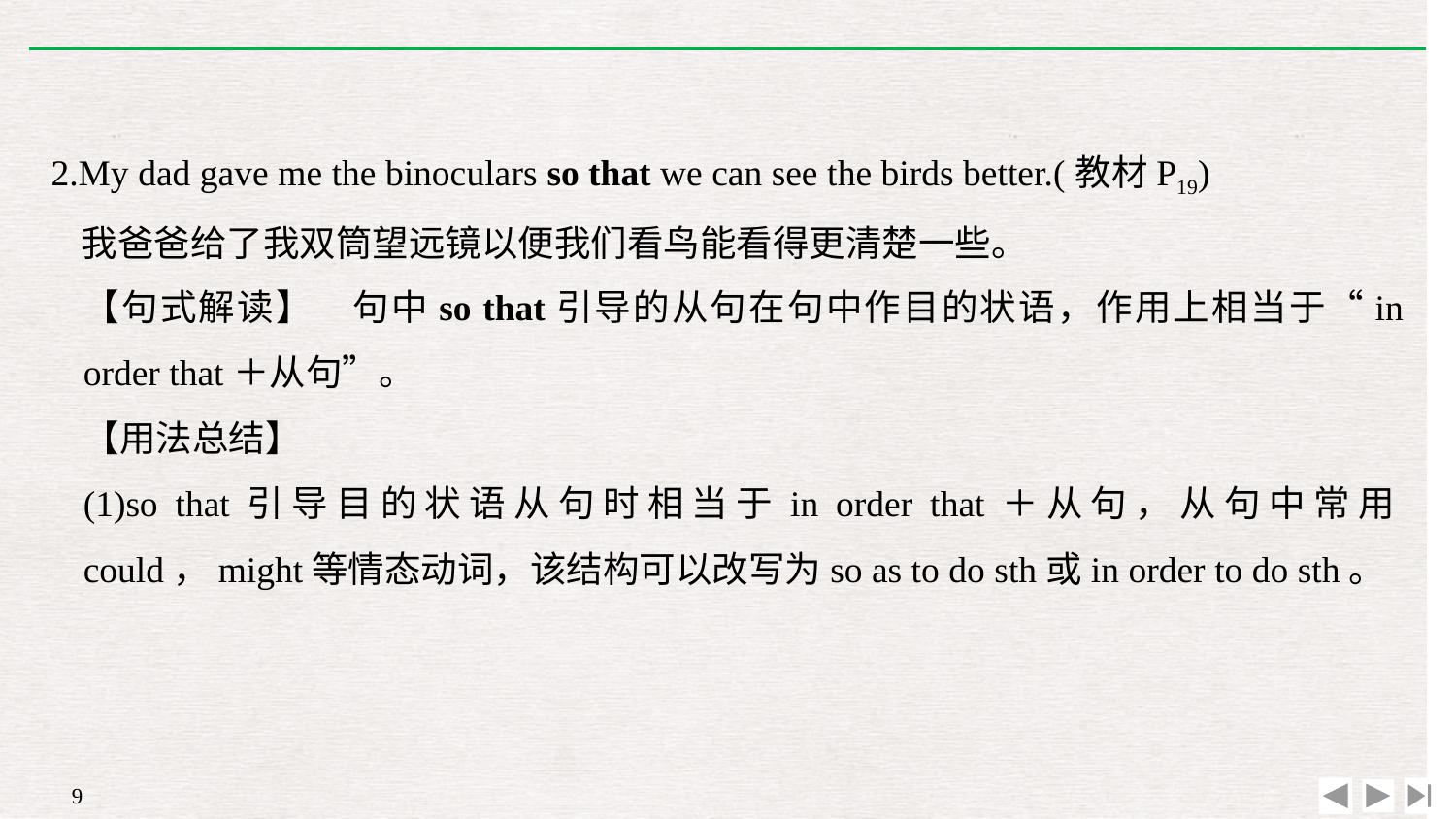

2.My dad gave me the binoculars so that we can see the birds better.(教材P19)
	我爸爸给了我双筒望远镜以便我们看鸟能看得更清楚一些。
【句式解读】　句中so that引导的从句在句中作目的状语，作用上相当于“in order that＋从句”。
【用法总结】
(1)so that引导目的状语从句时相当于in order that＋从句，从句中常用could，might等情态动词，该结构可以改写为so as to do sth或in order to do sth。